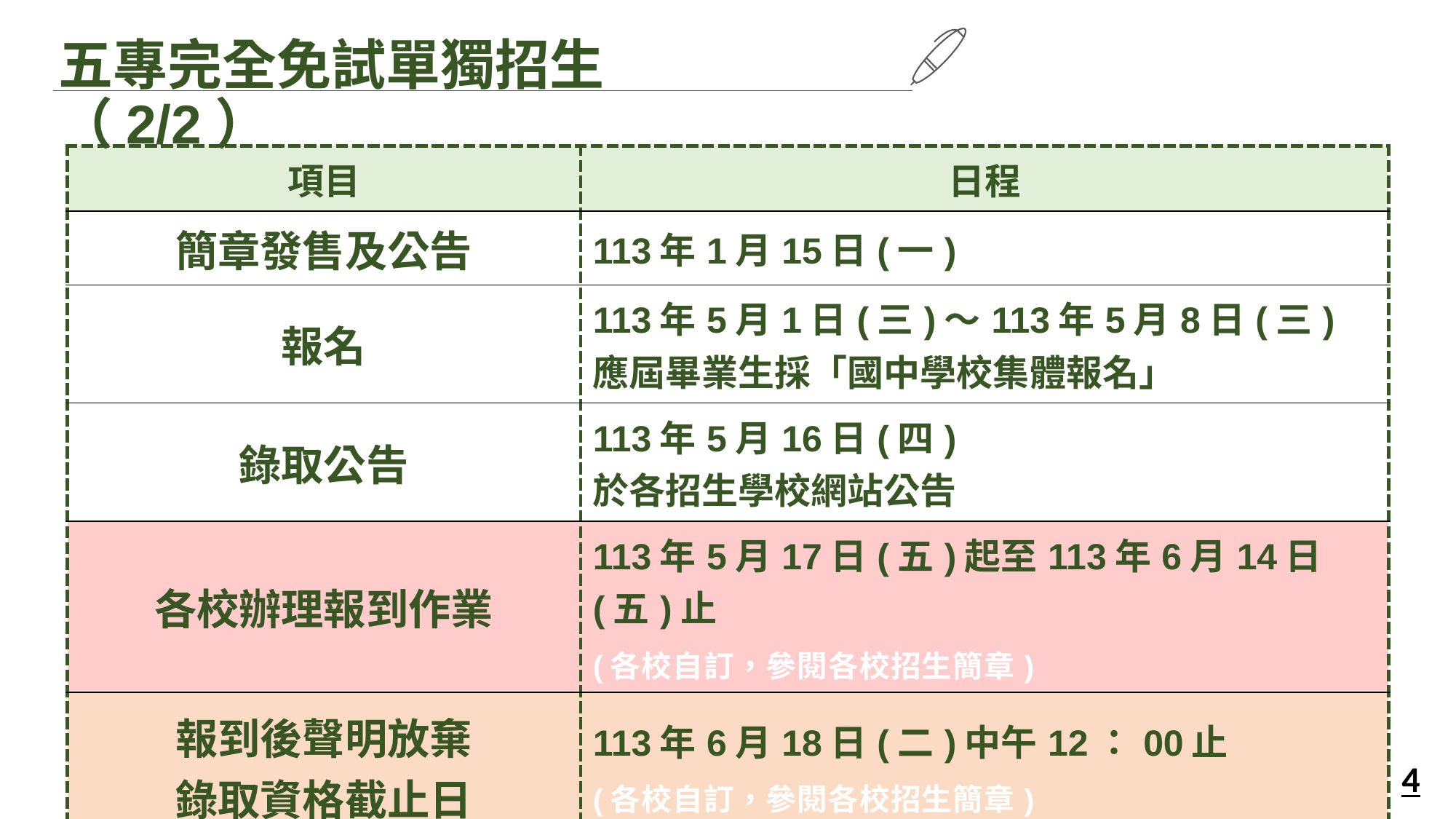

五專完全免試單獨招生（2/2）
| 項目 | 日程 |
| --- | --- |
| 簡章發售及公告 | 113年1月15日(一) |
| 報名 | 113年5月1日(三)～113年5月8日(三) 應屆畢業生採「國中學校集體報名」 |
| 錄取公告 | 113年5月16日(四) 於各招生學校網站公告 |
| 各校辦理報到作業 | 113年5月17日(五)起至113年6月14日(五)止 (各校自訂，參閱各校招生簡章) |
| 報到後聲明放棄 錄取資格截止日 | 113年6月18日(二)中午12：00止 (各校自訂，參閱各校招生簡章) |
4